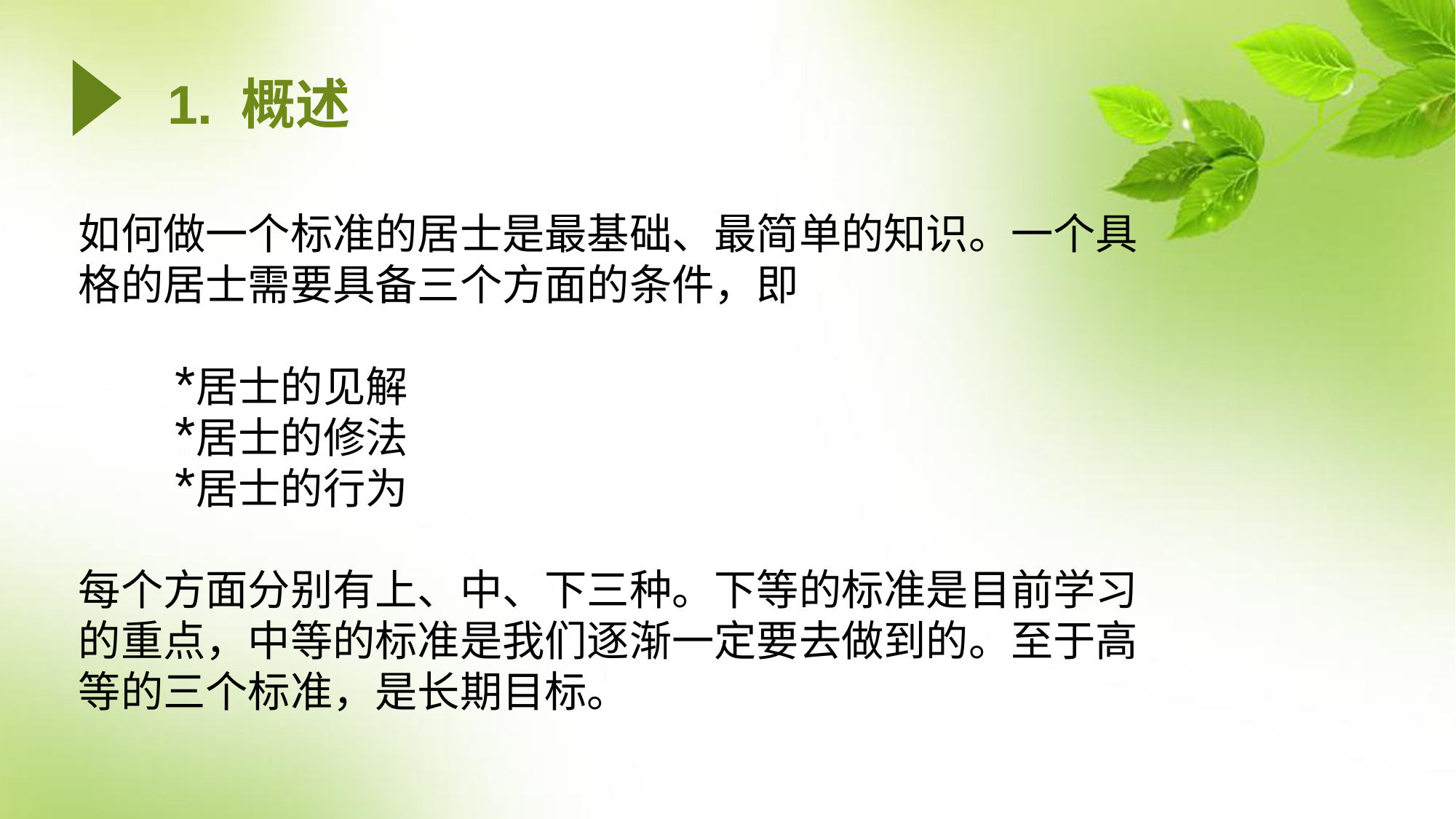

# 1. 概述
如何做一个标准的居士是最基础、最简单的知识。一个具格的居士需要具备三个方面的条件，即

居士的见解
居士的修法
居士的行为

每个方面分别有上、中、下三种。下等的标准是目前学习的重点，中等的标准是我们逐渐一定要去做到的。至于高等的三个标准，是长期目标。